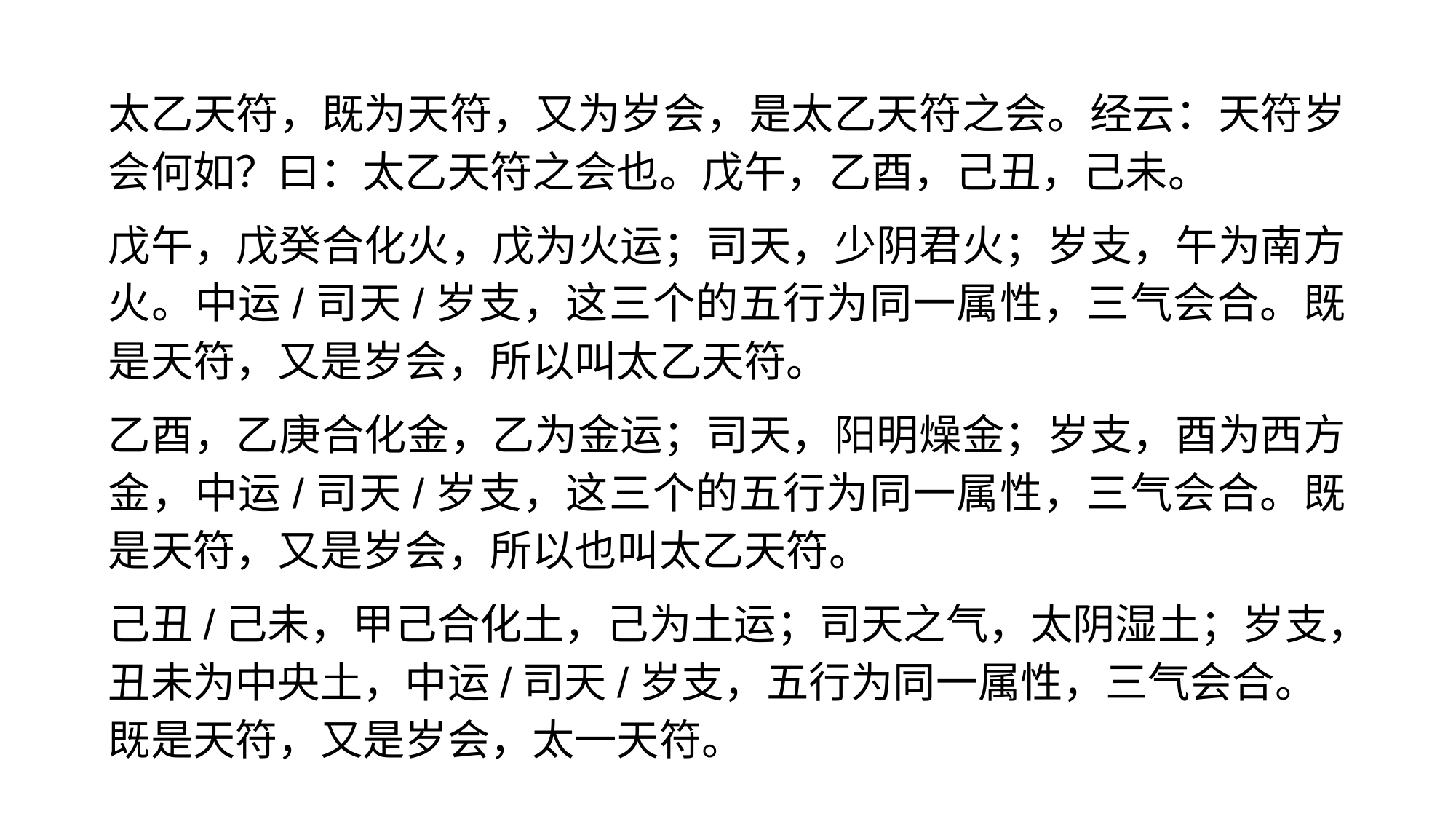

太乙天符，既为天符，又为岁会，是太乙天符之会。经云：天符岁会何如？曰：太乙天符之会也。戊午，乙酉，己丑，己未。
戊午，戊癸合化火，戊为火运；司天，少阴君火；岁支，午为南方火。中运/司天/岁支，这三个的五行为同一属性，三气会合。既是天符，又是岁会，所以叫太乙天符。
乙酉，乙庚合化金，乙为金运；司天，阳明燥金；岁支，酉为西方金，中运/司天/岁支，这三个的五行为同一属性，三气会合。既是天符，又是岁会，所以也叫太乙天符。
己丑/己未，甲己合化土，己为土运；司天之气，太阴湿土；岁支，丑未为中央土，中运/司天/岁支，五行为同一属性，三气会合。既是天符，又是岁会，太一天符。